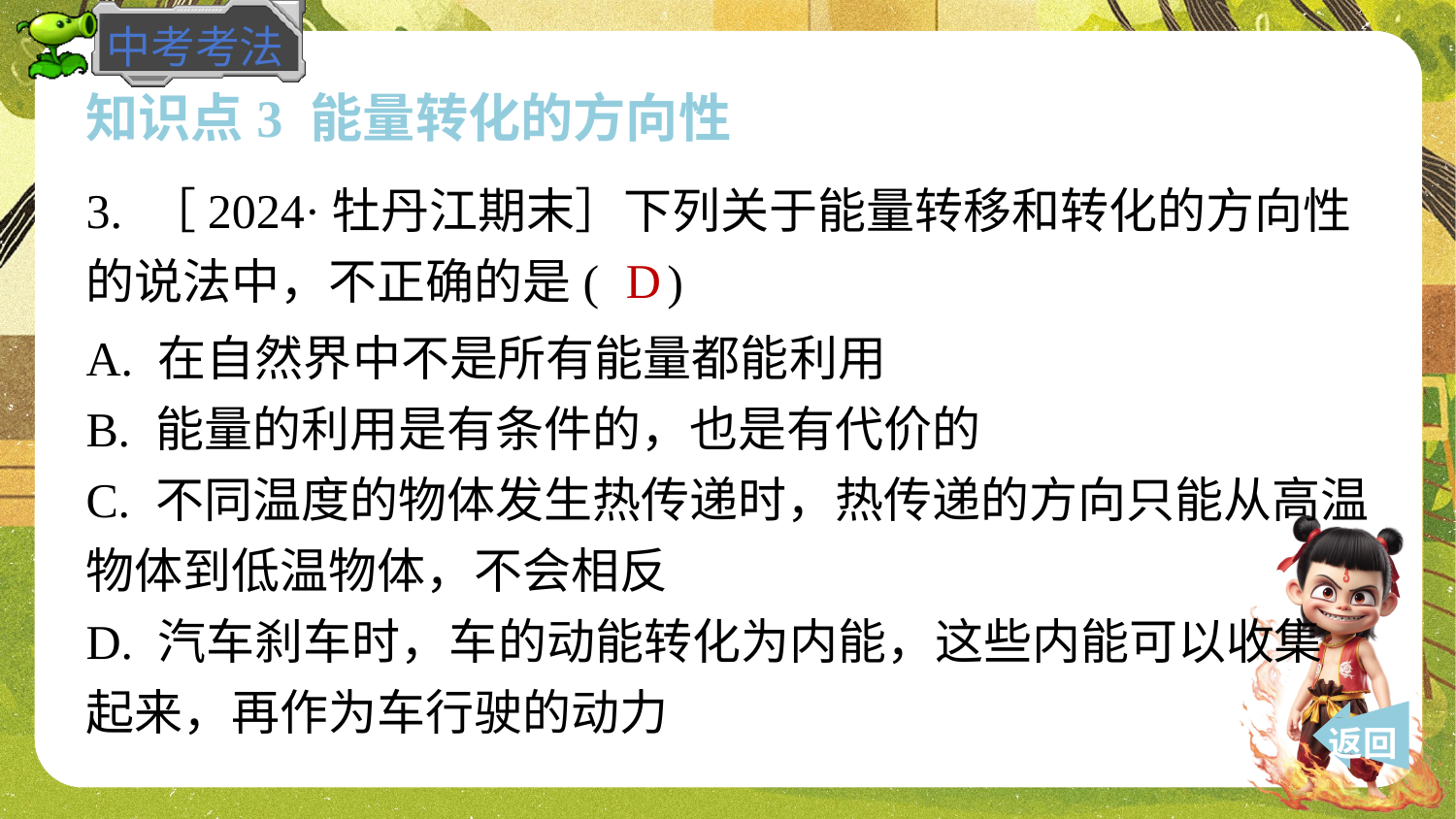

知识点3 能量转化的方向性
3. ［2024·牡丹江期末］下列关于能量转移和转化的方向性
的说法中，不正确的是(     )
D
A. 在自然界中不是所有能量都能利用
B. 能量的利用是有条件的，也是有代价的
C. 不同温度的物体发生热传递时，热传递的方向只能从高温
物体到低温物体，不会相反
D. 汽车刹车时，车的动能转化为内能，这些内能可以收集
起来，再作为车行驶的动力
 返回